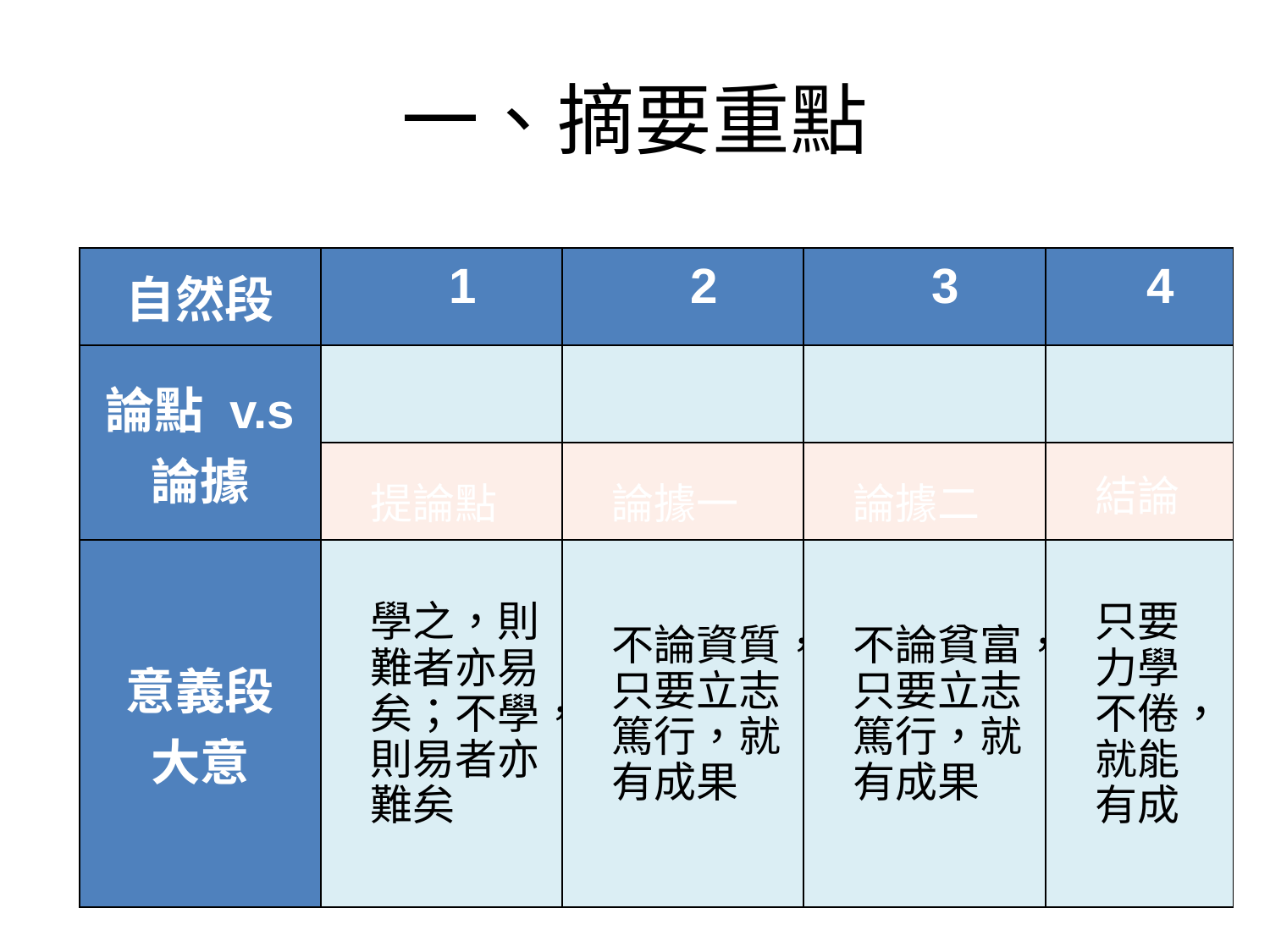

# 一、摘要重點
| 自然段 | 1 | 2 | 3 | 4 |
| --- | --- | --- | --- | --- |
| 論點 v.s 論據 |  |  |  |  |
|  | 提論點 | 論據一 | 論據二 | 結論 |
| 意義段 大意 | 學之，則 難者亦易 矣；不學， 則易者亦 難矣 | 不論資質， 只要立志 篤行，就 有成果 | 不論貧富， 只要立志 篤行，就 有成果 | 只要 力學 不倦， 就能 有成 |